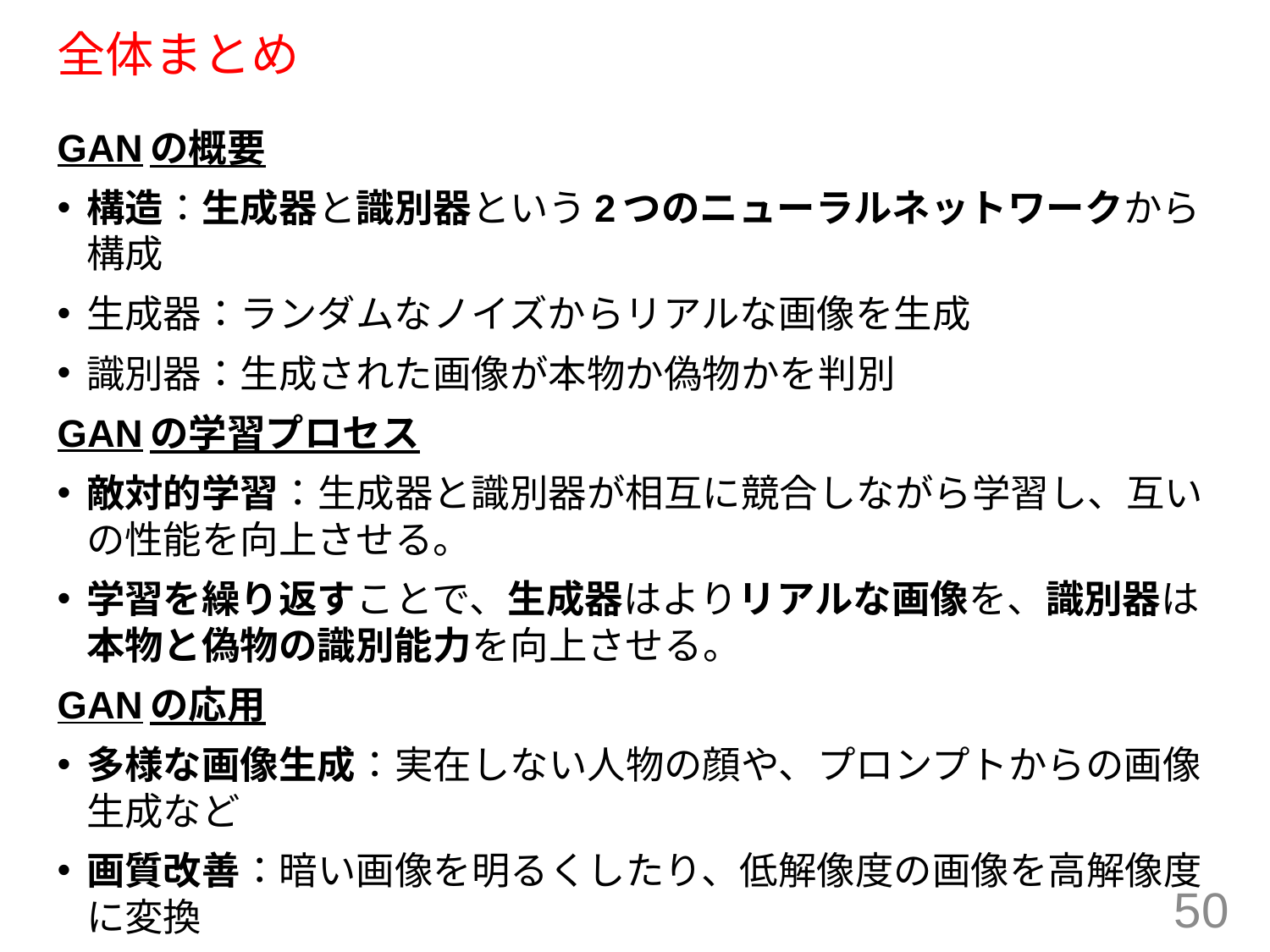

# 全体まとめ
GANの概要
構造：生成器と識別器という2つのニューラルネットワークから構成
生成器：ランダムなノイズからリアルな画像を生成
識別器：生成された画像が本物か偽物かを判別
GANの学習プロセス
敵対的学習：生成器と識別器が相互に競合しながら学習し、互いの性能を向上させる。
学習を繰り返すことで、生成器はよりリアルな画像を、識別器は本物と偽物の識別能力を向上させる。
GANの応用
多様な画像生成：実在しない人物の顔や、プロンプトからの画像生成など
画質改善：暗い画像を明るくしたり、低解像度の画像を高解像度に変換
50